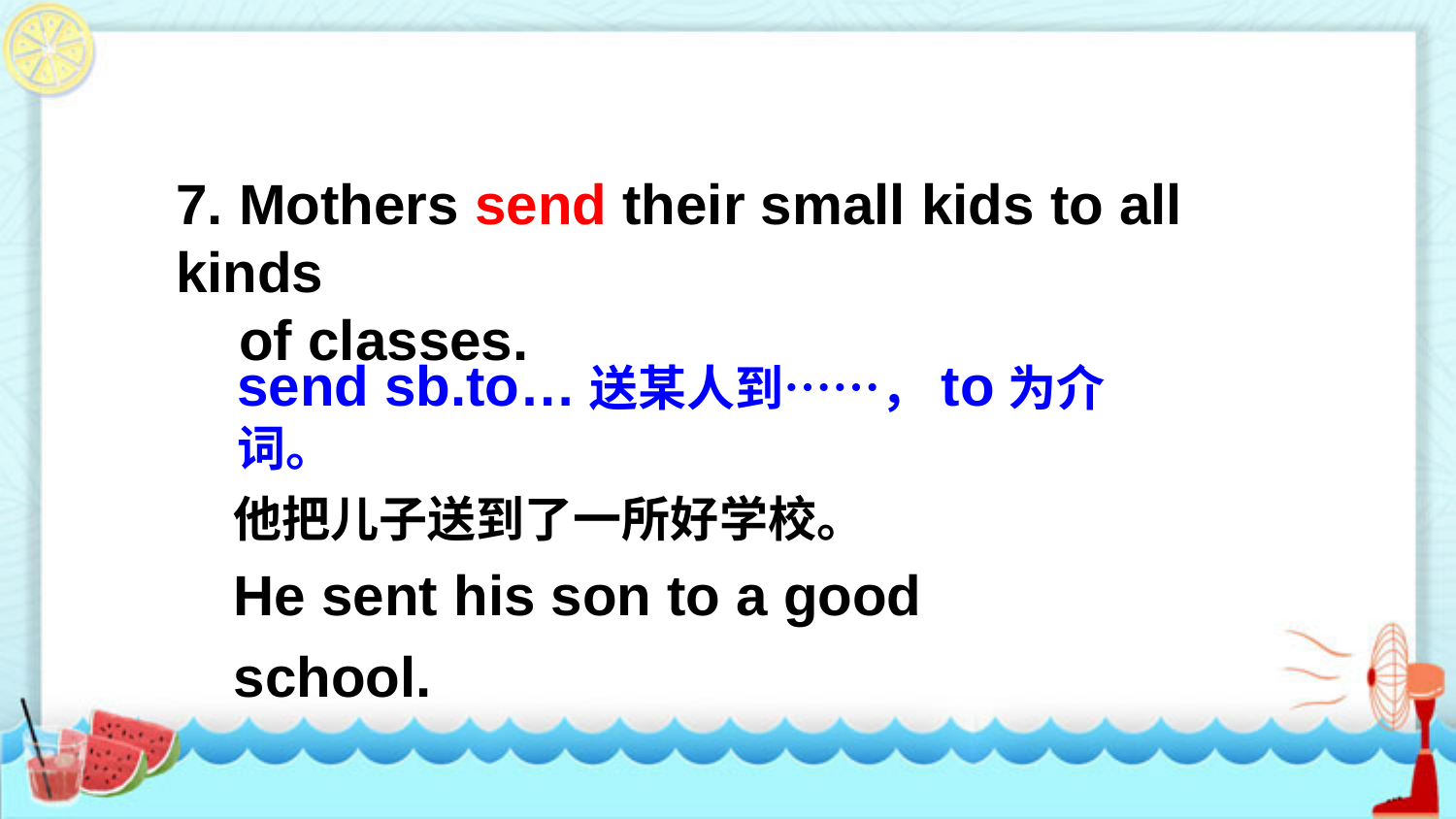

7. Mothers send their small kids to all kinds
    of classes.
send sb.to…送某人到……，to为介词。
他把儿子送到了一所好学校。
He sent his son to a good school.